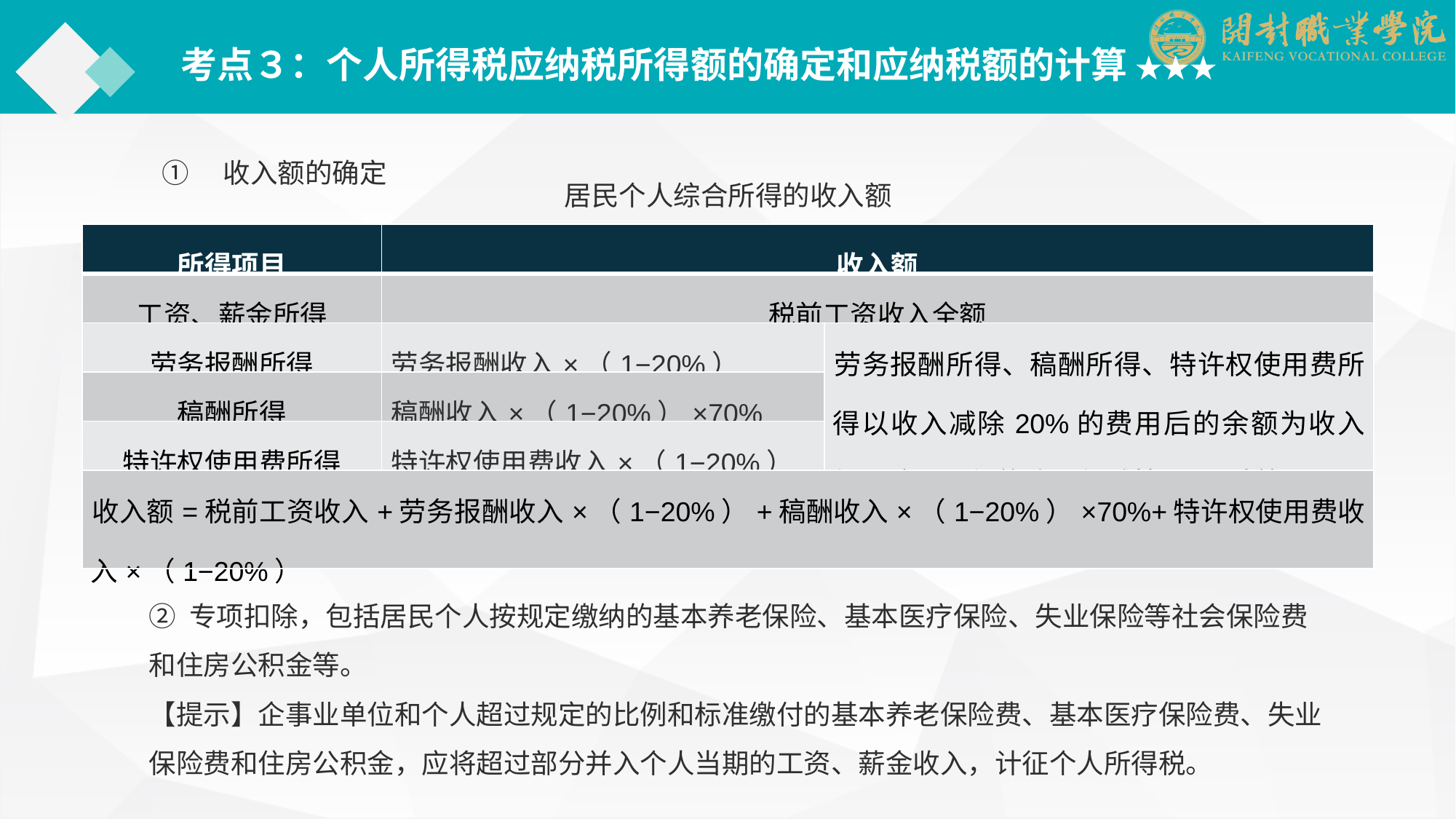

考点３：个人所得税应纳税所得额的确定和应纳税额的计算 ★★★
①　收入额的确定
居民个人综合所得的收入额
| 所得项目 | 收入额 |  |
| --- | --- | --- |
| 工资、薪金所得 | 税前工资收入全额 |  |
| 劳务报酬所得 | 劳务报酬收入×（1−20%） | 劳务报酬所得、稿酬所得、特许权使用费所得以收入减除20%的费用后的余额为收入额。稿酬所得的收入额减按70%计算 |
| 稿酬所得 | 稿酬收入×（1−20%）×70% |  |
| 特许权使用费所得 | 特许权使用费收入×（1−20%） |  |
| 收入额=税前工资收入+劳务报酬收入×（1−20%）+稿酬收入×（1−20%）×70%+特许权使用费收入×（1−20%） |  |  |
② 专项扣除，包括居民个人按规定缴纳的基本养老保险、基本医疗保险、失业保险等社会保险费和住房公积金等。
【提示】企事业单位和个人超过规定的比例和标准缴付的基本养老保险费、基本医疗保险费、失业保险费和住房公积金，应将超过部分并入个人当期的工资、薪金收入，计征个人所得税。